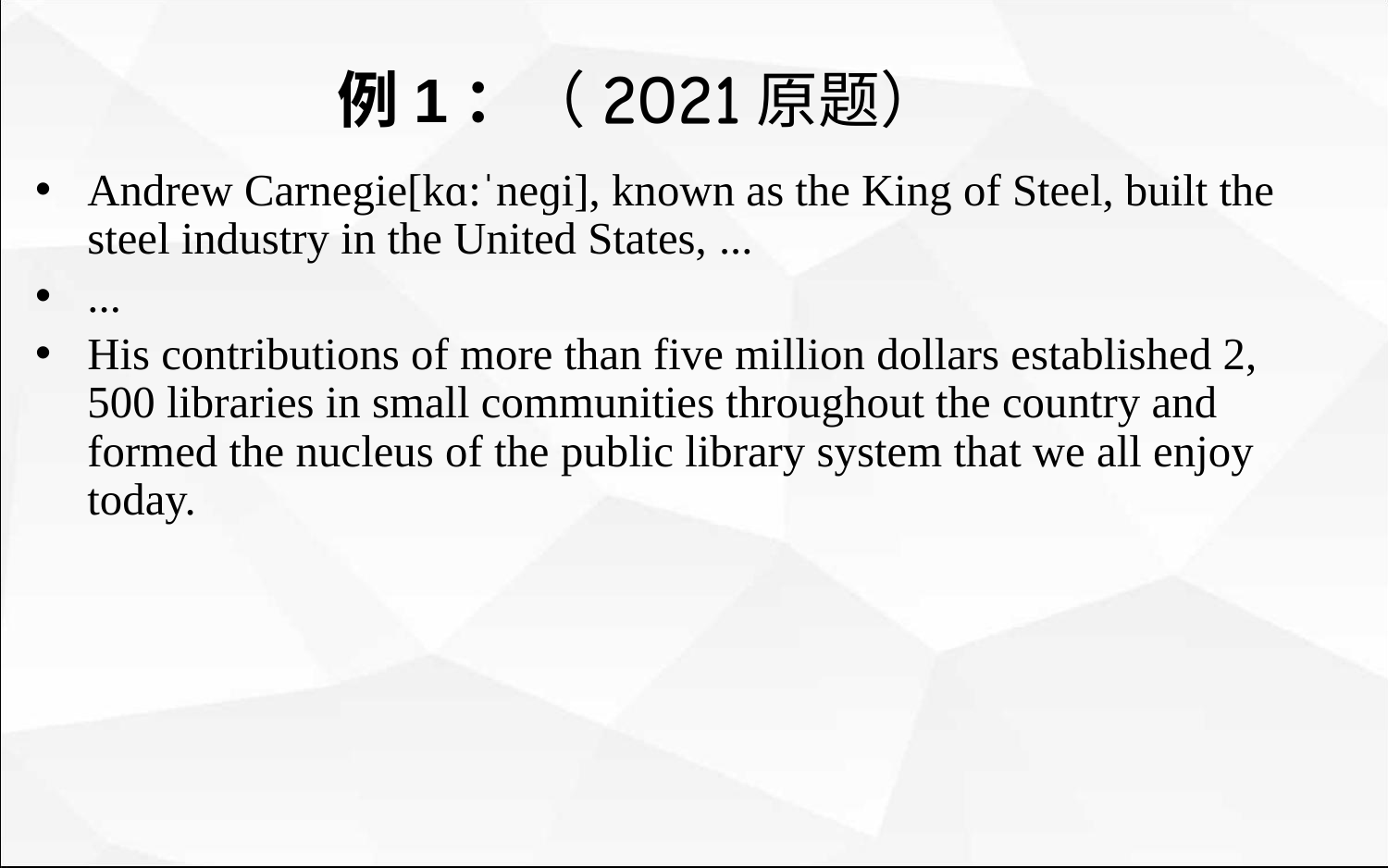

例1：（2021原题）
Andrew Carnegie[kɑ:ˈneɡi], known as the King of Steel, built the steel industry in the United States, ...
...
His contributions of more than five million dollars established 2, 500 libraries in small communities throughout the country and formed the nucleus of the public library system that we all enjoy today.